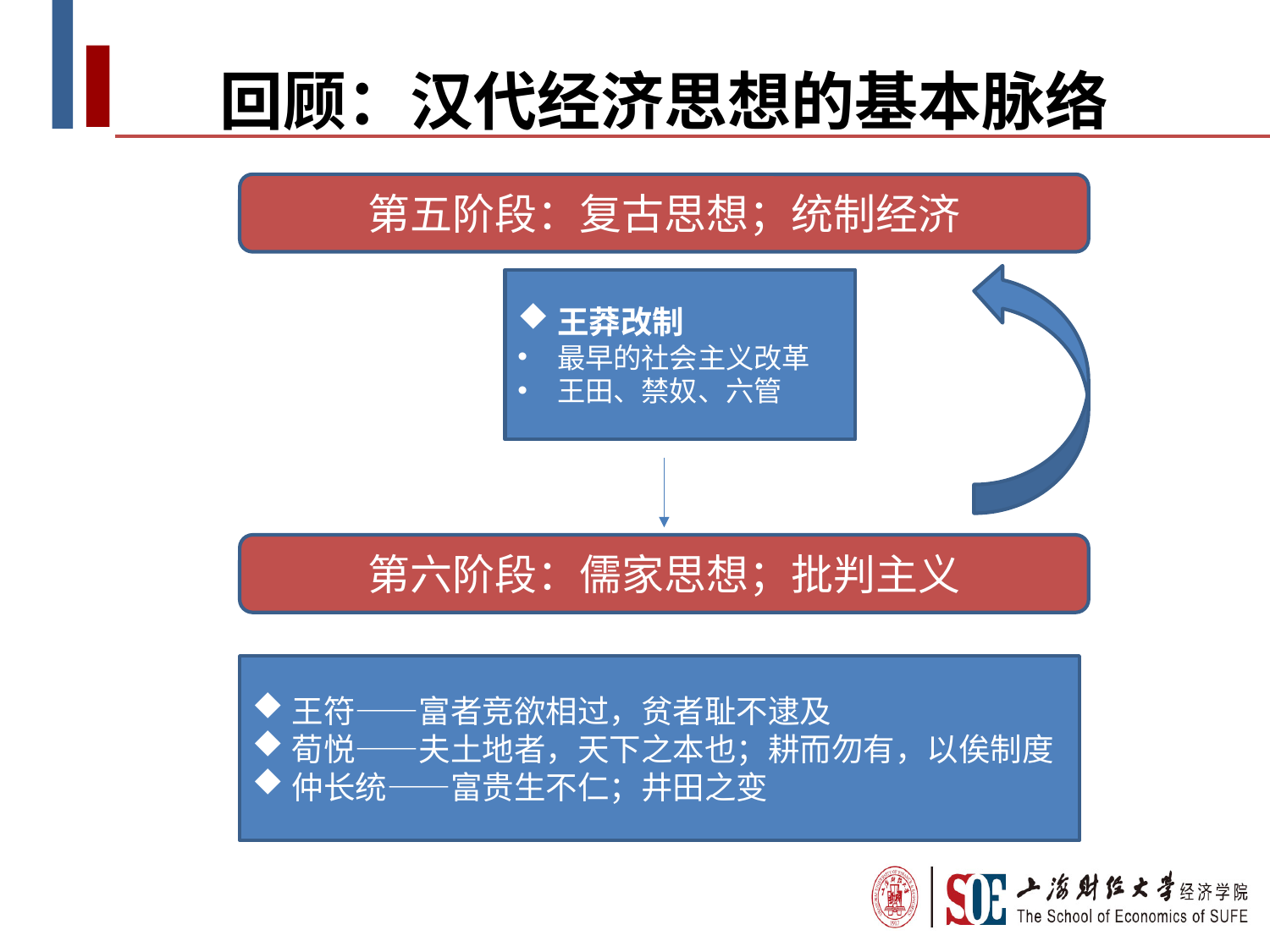

回顾：汉代经济思想的基本脉络
第五阶段：复古思想；统制经济
王莽改制
最早的社会主义改革
王田、禁奴、六管

第六阶段：儒家思想；批判主义
王符——富者竞欲相过，贫者耻不逮及
荀悦——夫土地者，天下之本也；耕而勿有，以俟制度
仲长统——富贵生不仁；井田之变